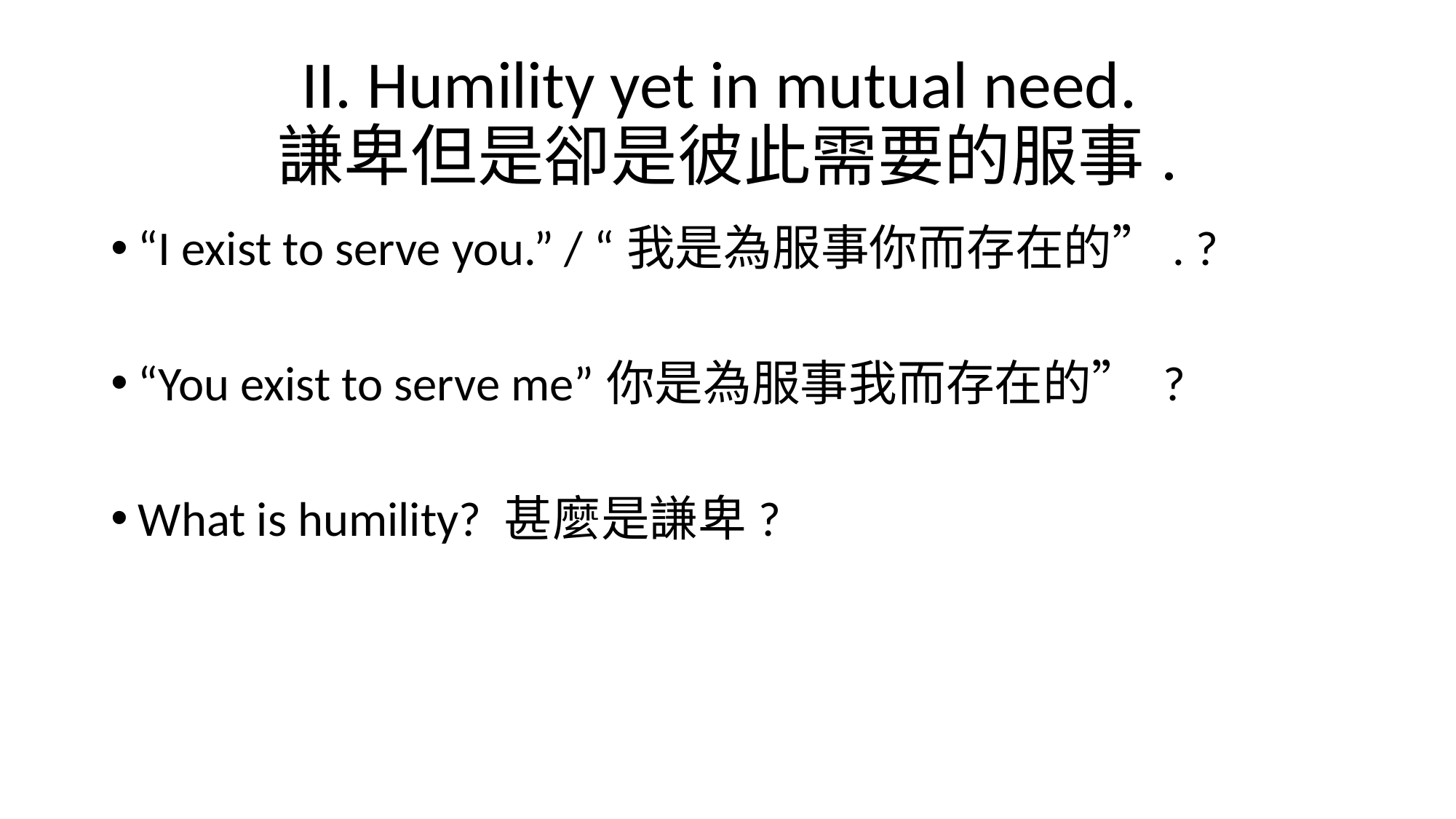

# II. Humility yet in mutual need. 謙卑但是卻是彼此需要的服事.
“I exist to serve you.” / “我是為服事你而存在的”. ?

“You exist to serve me”你是為服事我而存在的” ?

What is humility? 甚麼是謙卑?